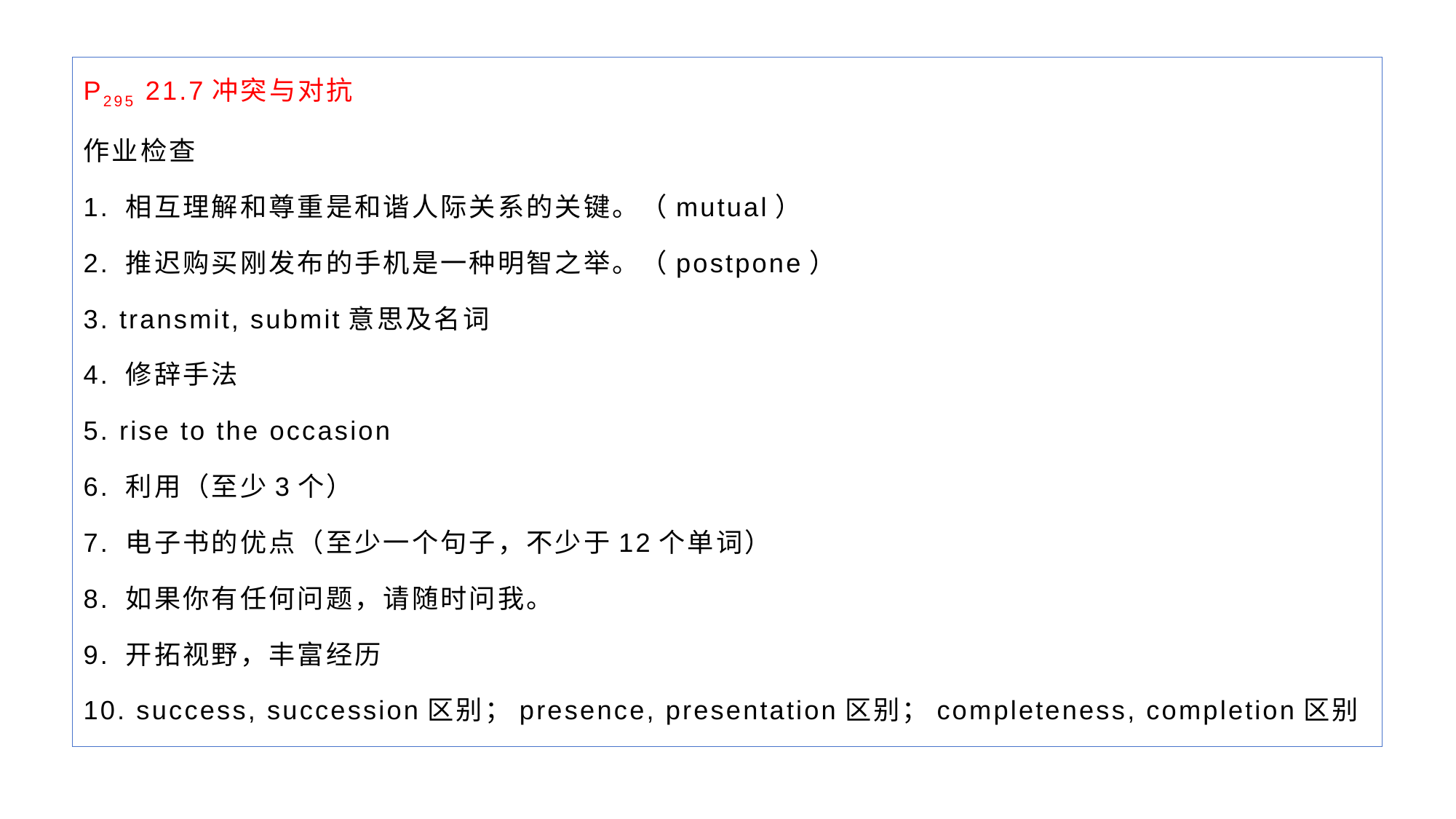

P295 21.7冲突与对抗
作业检查
1. 相互理解和尊重是和谐人际关系的关键。（mutual）
2. 推迟购买刚发布的手机是一种明智之举。（postpone）
3. transmit, submit意思及名词
4. 修辞手法
5. rise to the occasion
6. 利用（至少3个）
7. 电子书的优点（至少一个句子，不少于12个单词）
8. 如果你有任何问题，请随时问我。
9. 开拓视野，丰富经历
10. success, succession区别；presence, presentation区别；completeness, completion区别